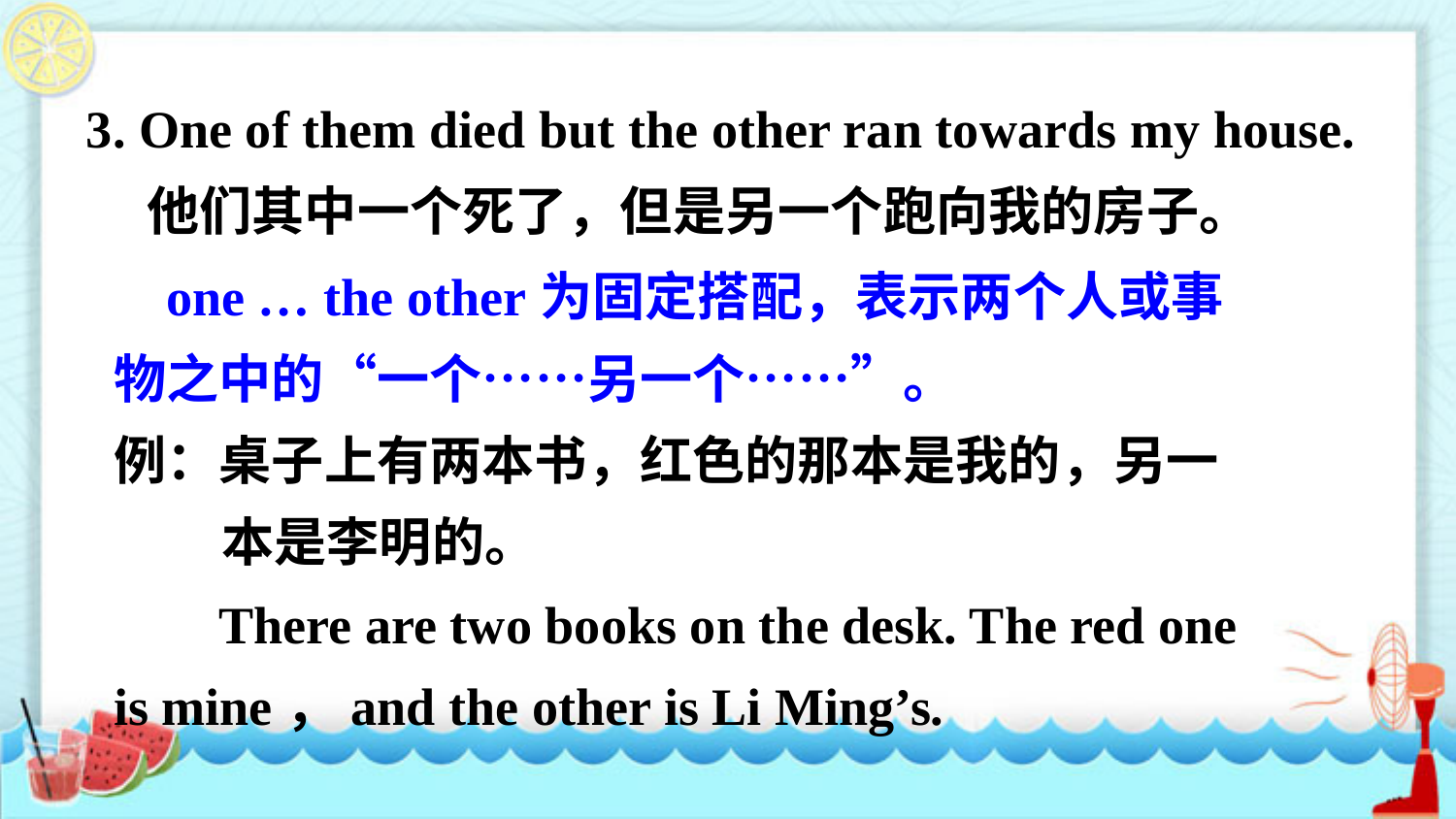

3. One of them died but the other ran towards my house.
    他们其中一个死了，但是另一个跑向我的房子。
    one … the other为固定搭配，表示两个人或事物之中的“一个……另一个……”。
例：桌子上有两本书，红色的那本是我的，另一
        本是李明的。
        There are two books on the desk. The red one is mine，and the other is Li Ming’s.